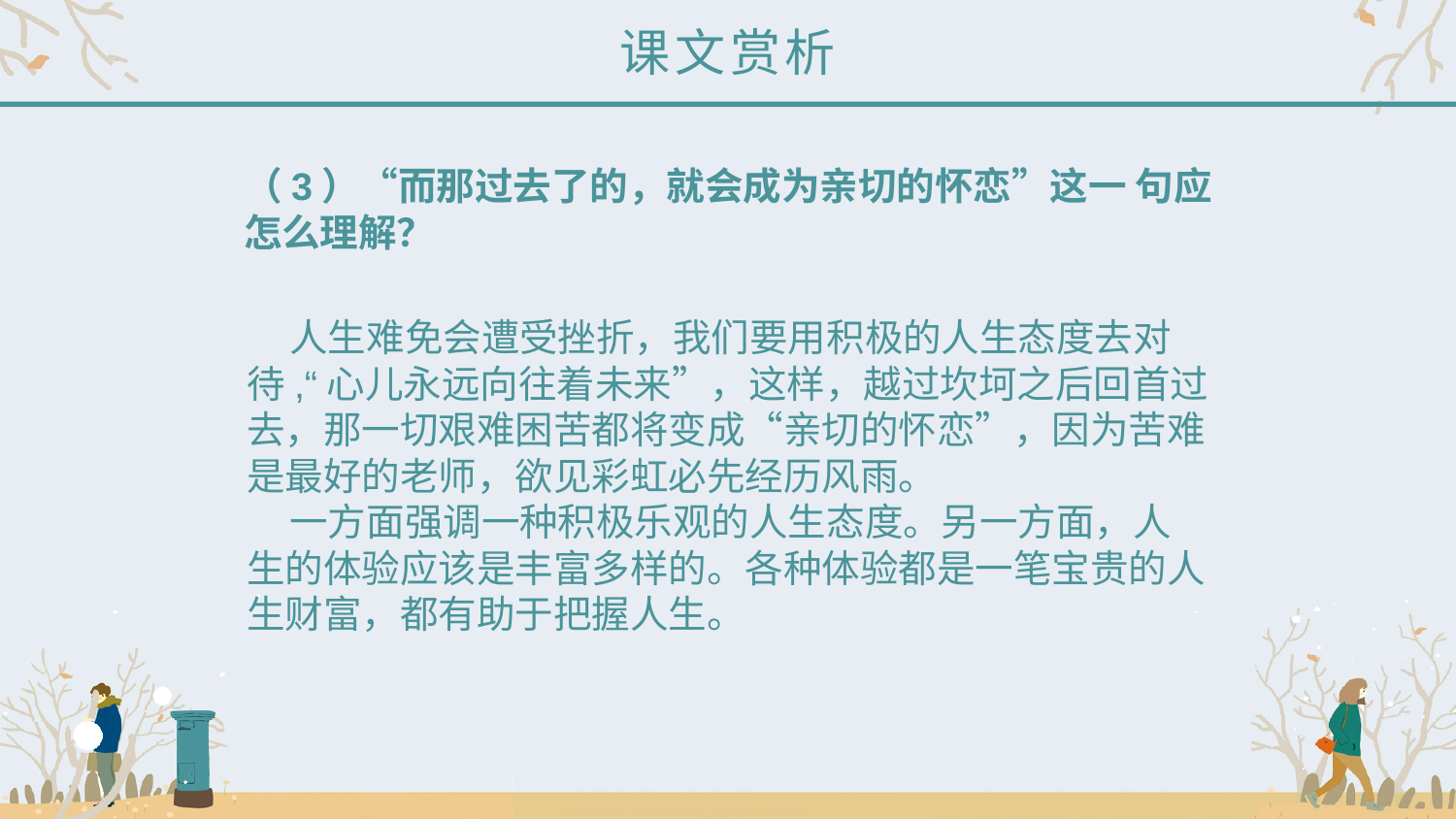

课文赏析

（3）“而那过去了的，就会成为亲切的怀恋”这一 句应怎么理解？
    人生难免会遭受挫折，我们要用积极的人生态度去对待,“心儿永远向往着未来”，这样，越过坎坷之后回首过去，那一切艰难困苦都将变成“亲切的怀恋”，因为苦难是最好的老师，欲见彩虹必先经历风雨。
    一方面强调一种积极乐观的人生态度。另一方面，人生的体验应该是丰富多样的。各种体验都是一笔宝贵的人生财富，都有助于把握人生。